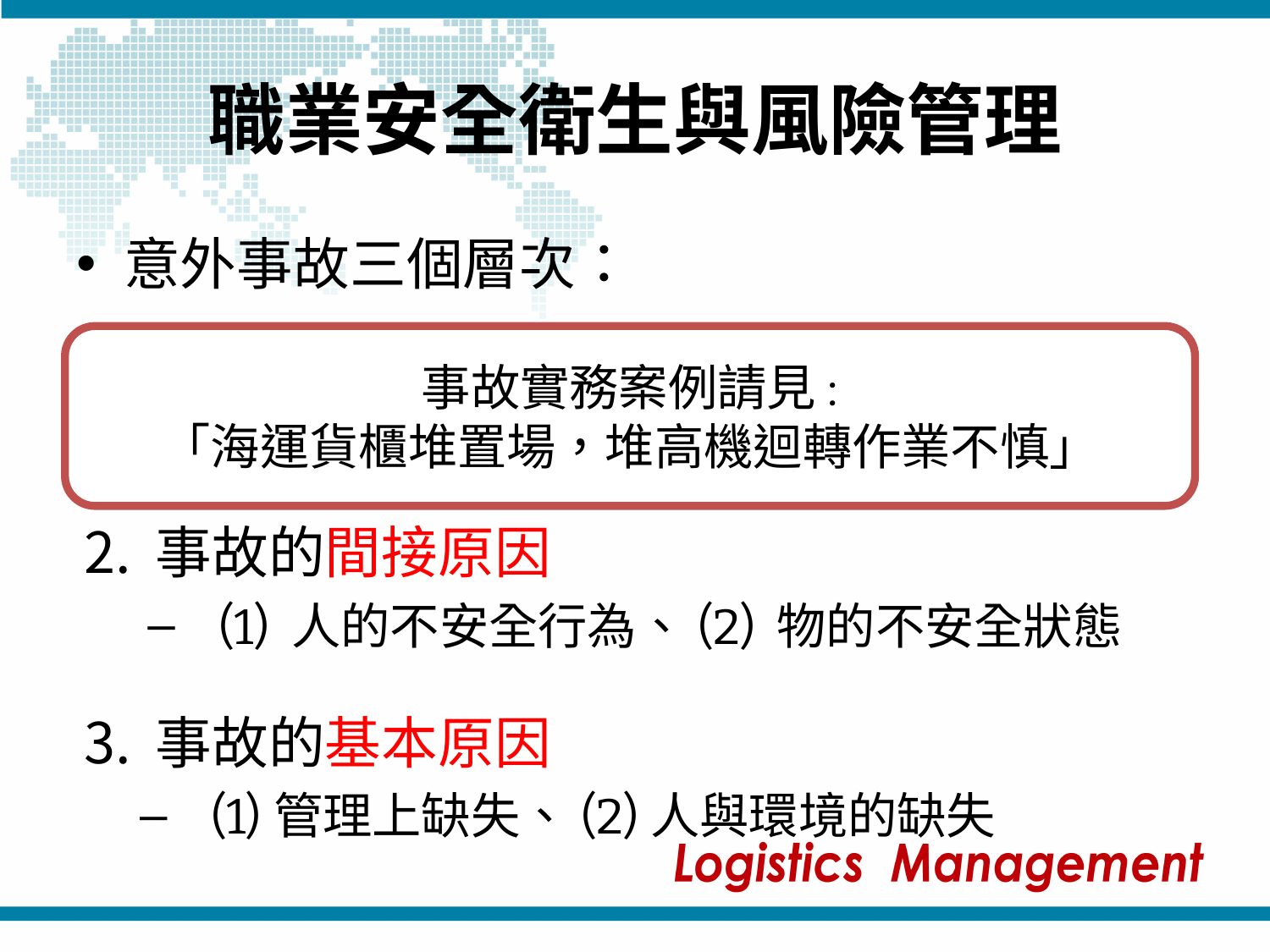

# 職業安全衛生與風險管理
意外事故三個層次：

事故的直接原因
(1) 危害的能量、(2) 有害的物質

事故的間接原因
(1) 人的不安全行為、(2) 物的不安全狀態

事故的基本原因
(1)管理上缺失、(2)人與環境的缺失
事故實務案例請見:
「海運貨櫃堆置場，堆高機迴轉作業不慎」